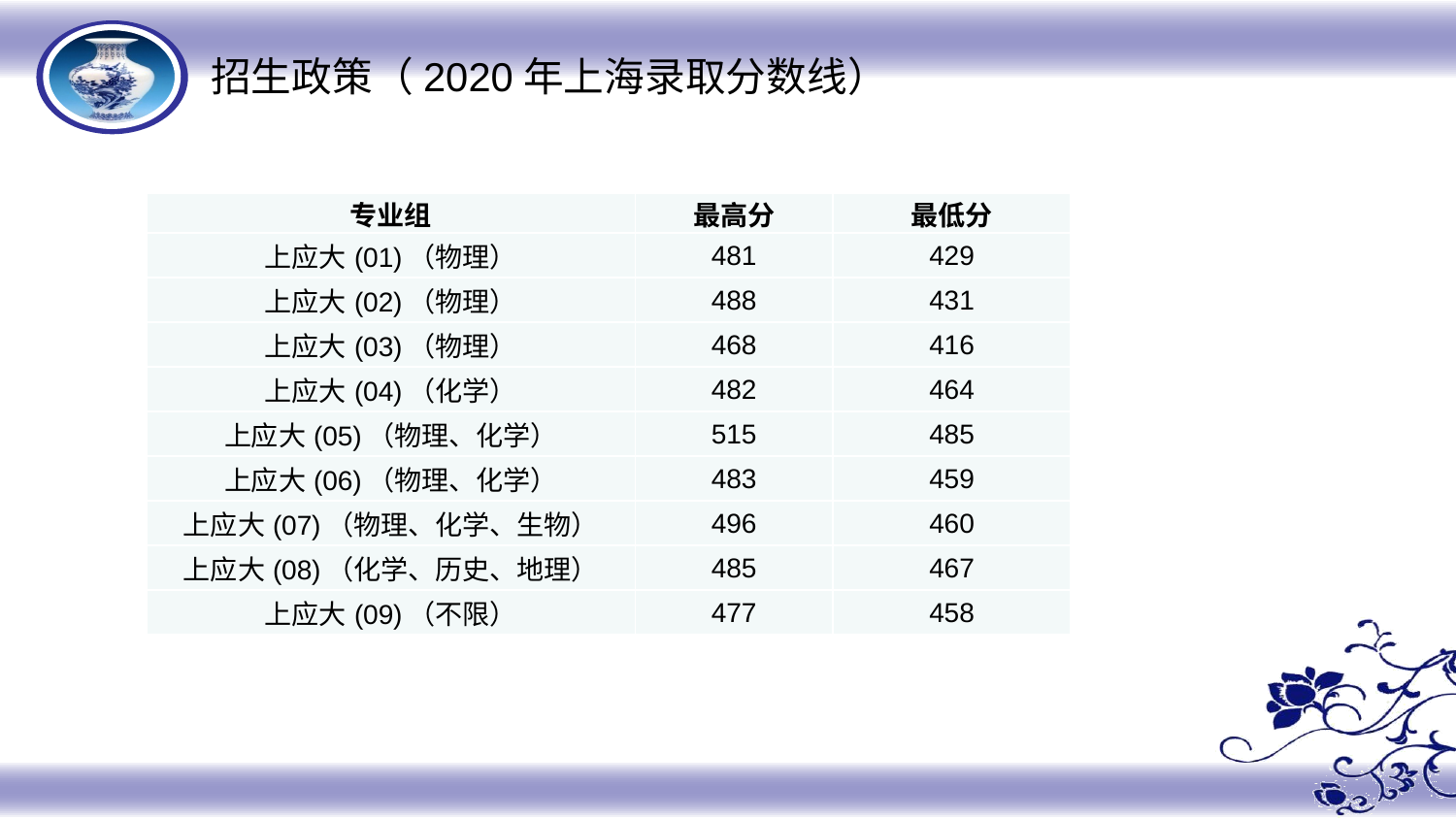

招生政策（2020年上海录取分数线）
| 专业组 | 最高分 | 最低分 |
| --- | --- | --- |
| 上应大(01)（物理） | 481 | 429 |
| 上应大(02)（物理） | 488 | 431 |
| 上应大(03)（物理） | 468 | 416 |
| 上应大(04)（化学） | 482 | 464 |
| 上应大(05)（物理、化学） | 515 | 485 |
| 上应大(06)（物理、化学） | 483 | 459 |
| 上应大(07)（物理、化学、生物） | 496 | 460 |
| 上应大(08)（化学、历史、地理） | 485 | 467 |
| 上应大(09)（不限） | 477 | 458 |
  红色为招生改革省份